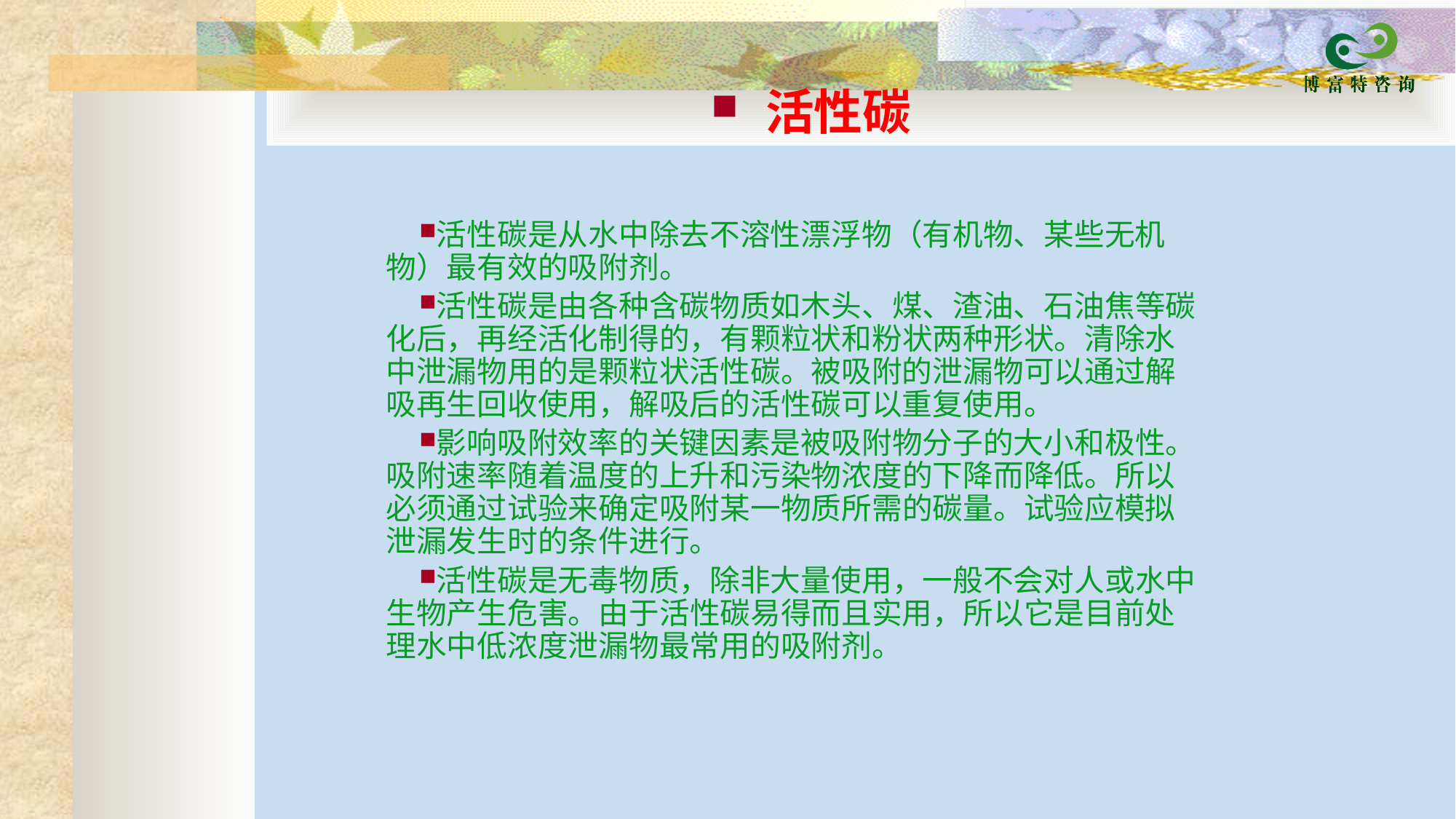

活性碳
活性碳是从水中除去不溶性漂浮物（有机物、某些无机物）最有效的吸附剂。
活性碳是由各种含碳物质如木头、煤、渣油、石油焦等碳化后，再经活化制得的，有颗粒状和粉状两种形状。清除水中泄漏物用的是颗粒状活性碳。被吸附的泄漏物可以通过解吸再生回收使用，解吸后的活性碳可以重复使用。
影响吸附效率的关键因素是被吸附物分子的大小和极性。吸附速率随着温度的上升和污染物浓度的下降而降低。所以必须通过试验来确定吸附某一物质所需的碳量。试验应模拟泄漏发生时的条件进行。
活性碳是无毒物质，除非大量使用，一般不会对人或水中生物产生危害。由于活性碳易得而且实用，所以它是目前处理水中低浓度泄漏物最常用的吸附剂。